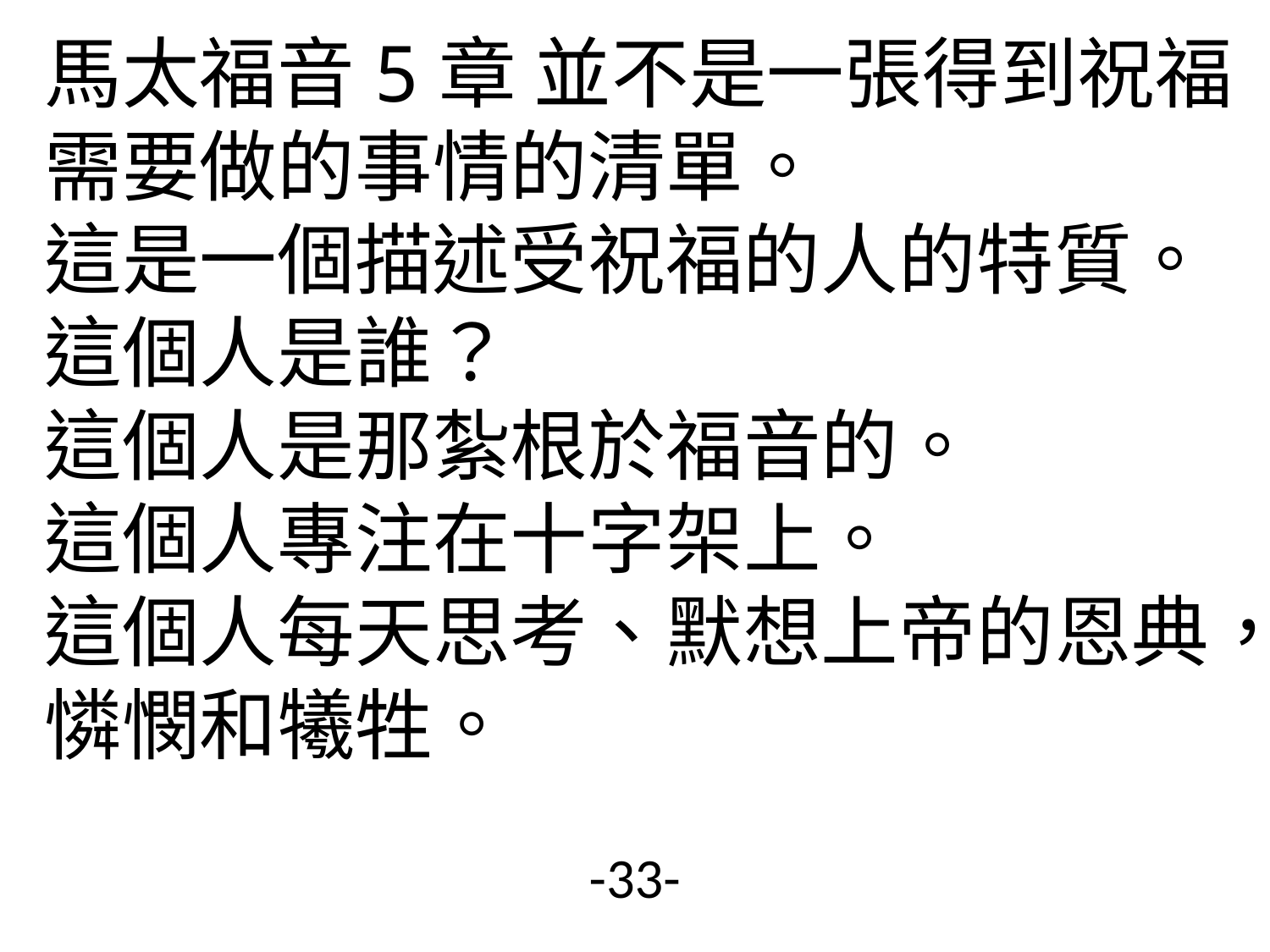

# 馬太福音5章 並不是一張得到祝福需要做的事情的清單。 這是一個描述受祝福的人的特質。這個人是誰？ 這個人是那紮根於福音的。 這個人專注在十字架上。 這個人每天思考、默想上帝的恩典，憐憫和犧牲。
-33-